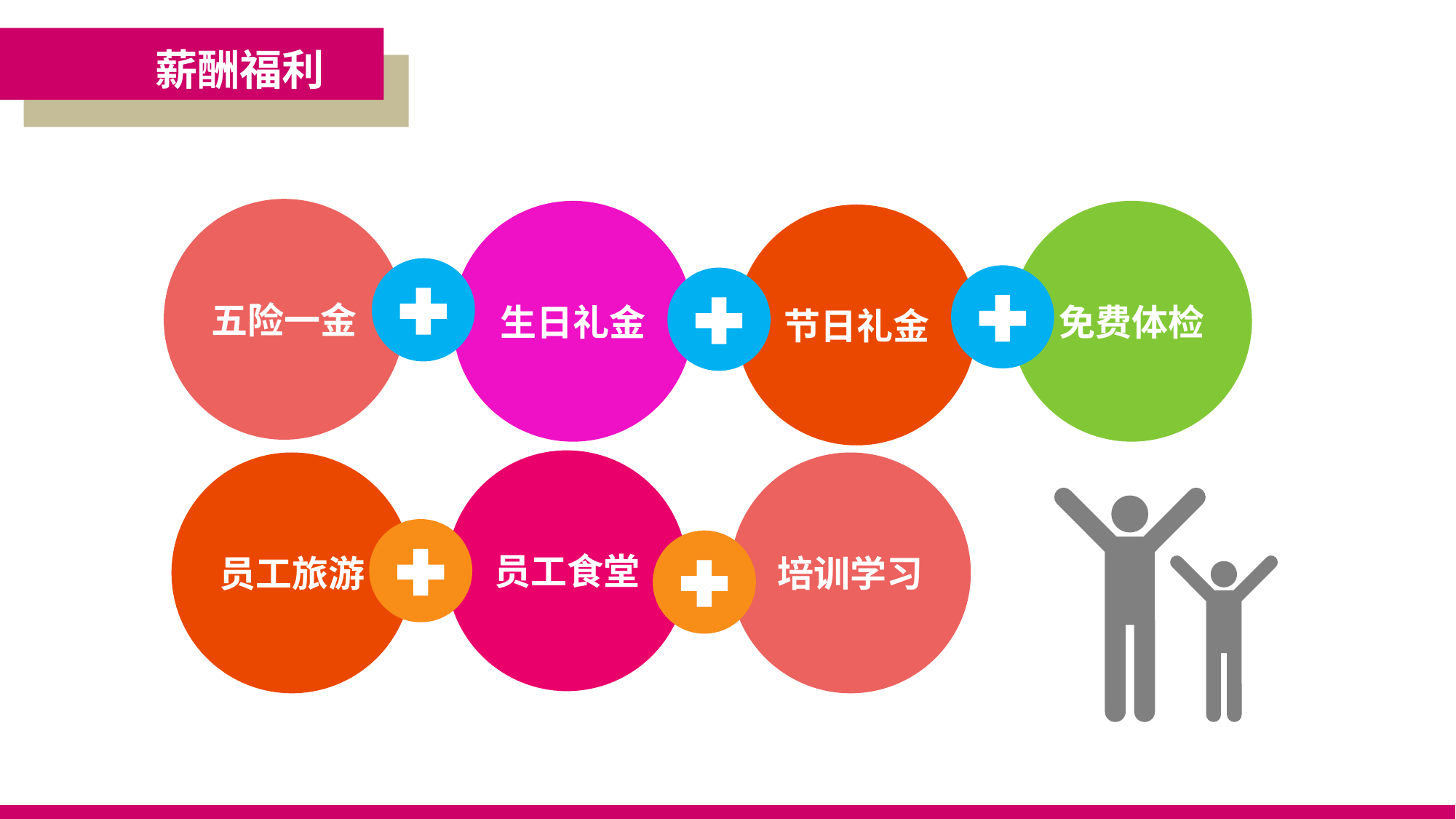

薪酬福利
五险一金
生日礼金
免费体检
节日礼金

员工食堂
员工旅游
培训学习